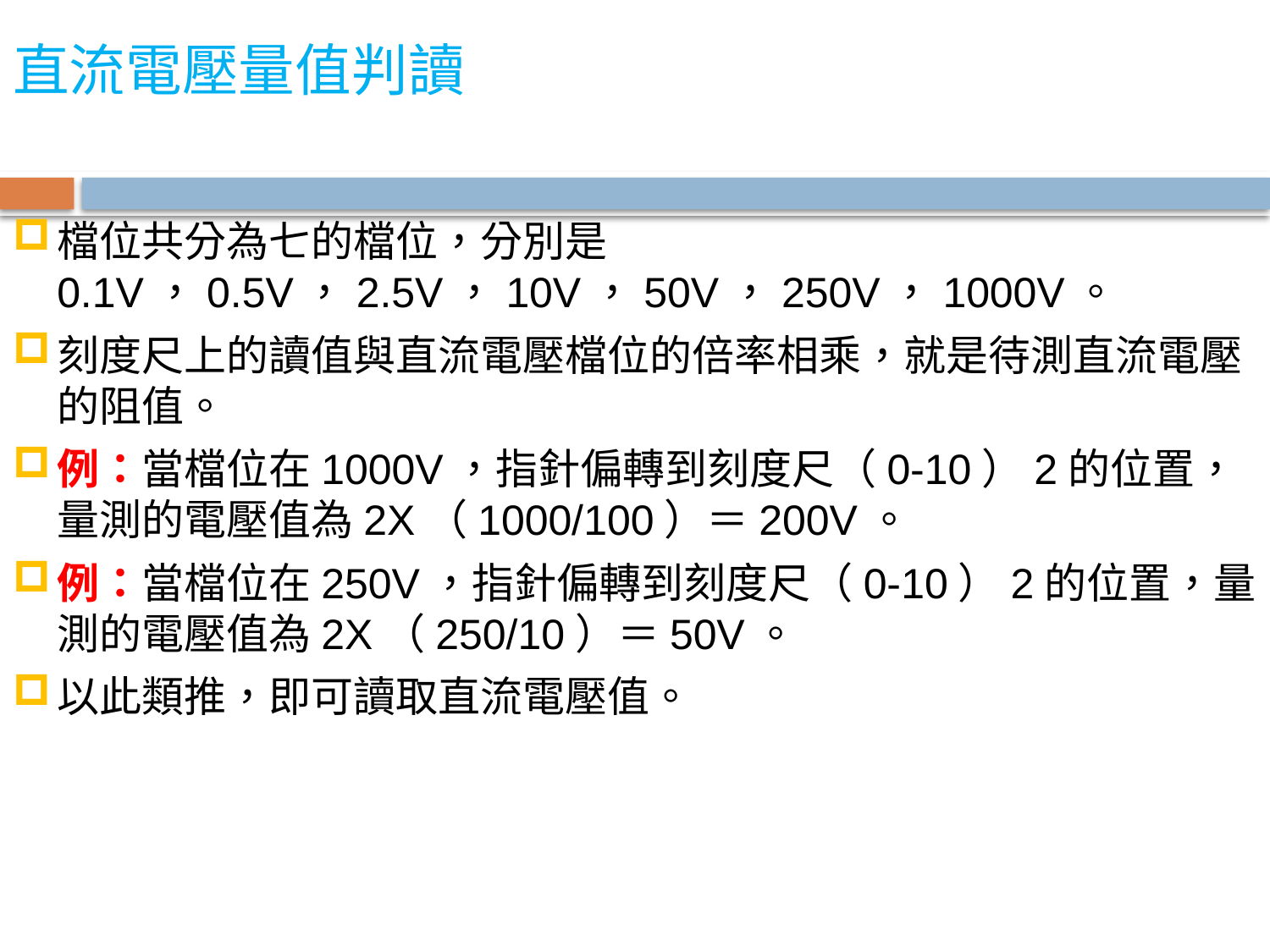

# 直流電壓量值判讀
檔位共分為七的檔位，分別是0.1V，0.5V，2.5V，10V，50V，250V，1000V。
刻度尺上的讀值與直流電壓檔位的倍率相乘，就是待測直流電壓的阻值。
例：當檔位在1000V，指針偏轉到刻度尺（0-10）2的位置，量測的電壓值為2X（1000/100）＝200V。
例：當檔位在250V，指針偏轉到刻度尺（0-10）2的位置，量測的電壓值為2X（250/10）＝50V。
以此類推，即可讀取直流電壓值。